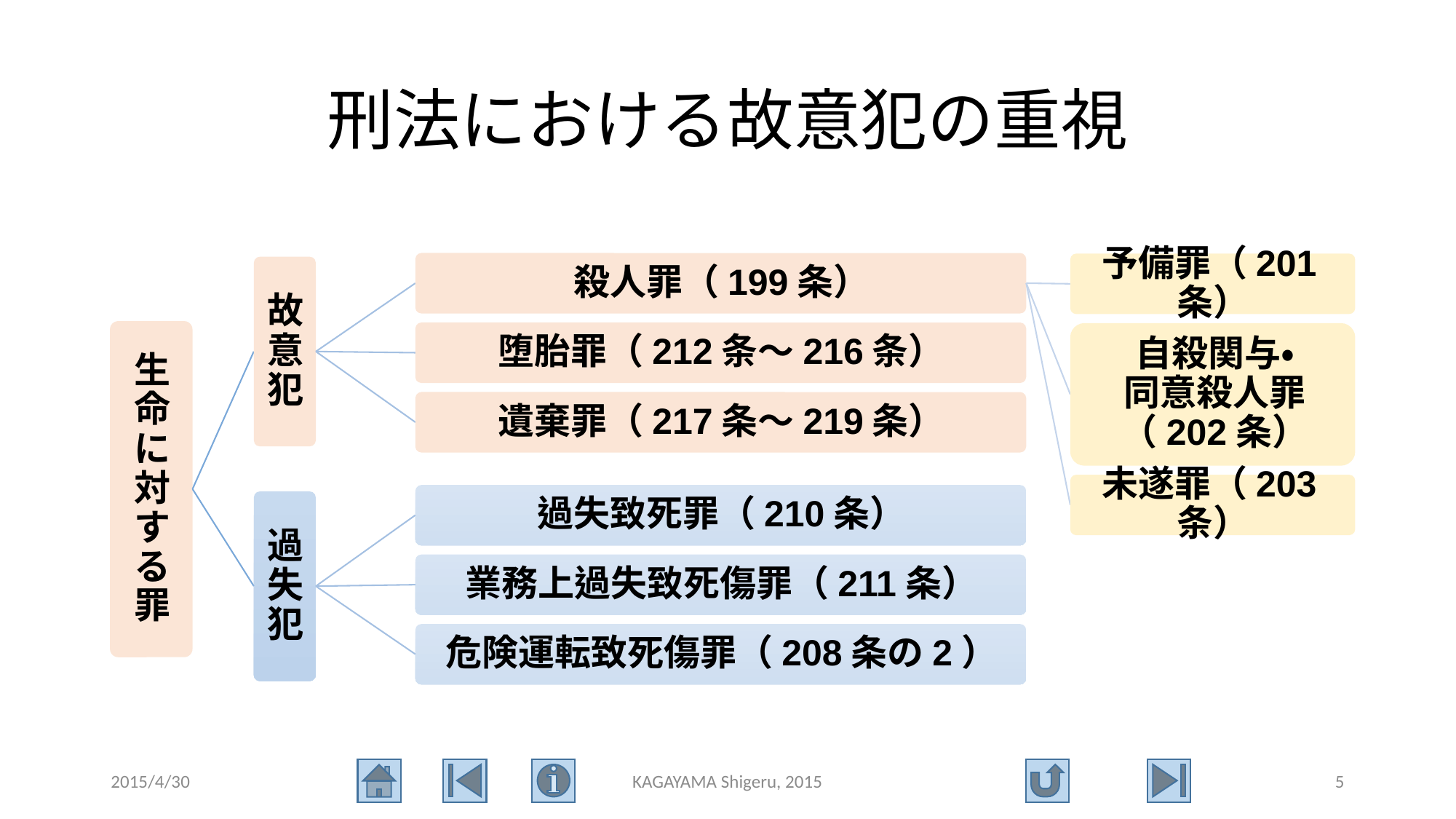

# 刑法における故意犯の重視
生
命
に
対
す
る
罪

故
意
犯

殺人罪（199条）

予備罪（201条）

自殺関与・
同意殺人罪
（202条）

未遂罪（203条）

堕胎罪（212条～216条）

遺棄罪（217条～219条）

過
失
犯

過失致死罪（210条）

業務上過失致死傷罪（211条）

危険運転致死傷罪（208条の2）
2015/4/30
KAGAYAMA Shigeru, 2015
5